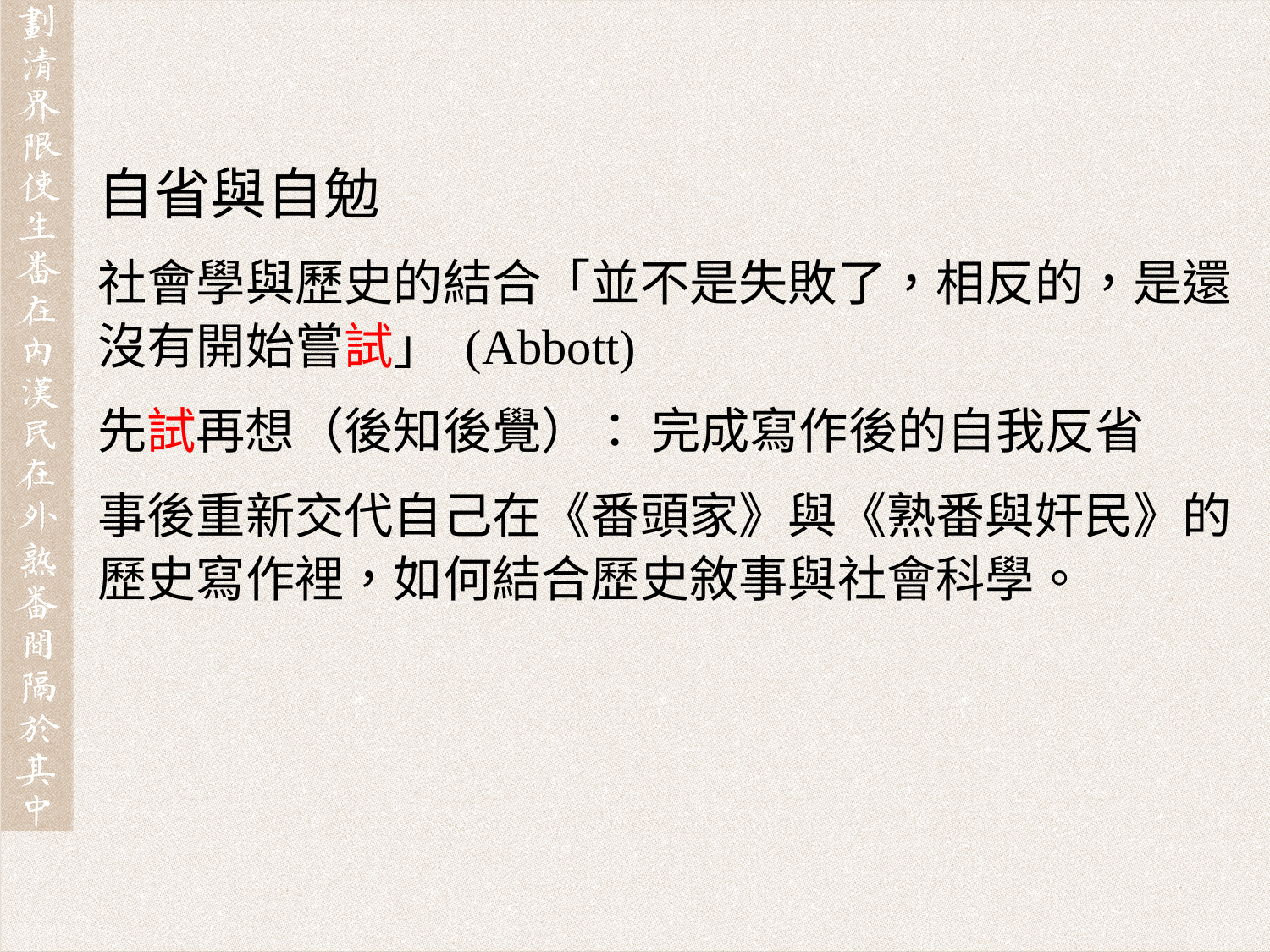

自省與自勉
社會學與歷史的結合「並不是失敗了，相反的，是還沒有開始嘗試」 (Abbott)
先試再想（後知後覺）： 完成寫作後的自我反省
事後重新交代自己在《番頭家》與《熟番與奸民》的歷史寫作裡，如何結合歷史敘事與社會科學。